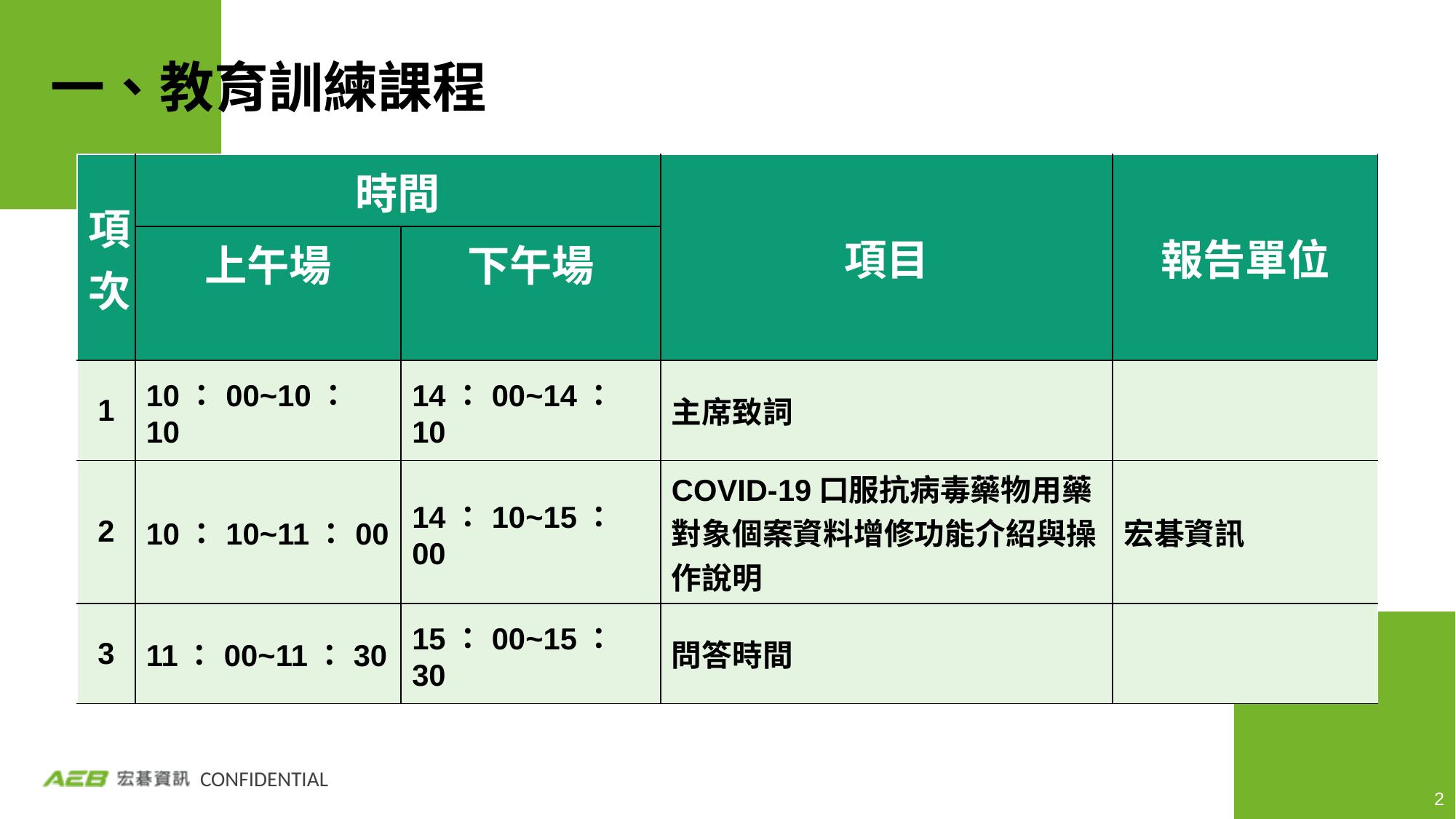

一、教育訓練課程
| 項次 | 時間 |  | 項目 | 報告單位 |
| --- | --- | --- | --- | --- |
|  | 上午場 | 下午場 |  |  |
| 1 | 10：00~10：10 | 14：00~14：10 | 主席致詞 |  |
| 2 | 10：10~11：00 | 14：10~15：00 | COVID-19口服抗病毒藥物用藥對象個案資料增修功能介紹與操作說明 | 宏碁資訊 |
| 3 | 11：00~11：30 | 15：00~15：30 | 問答時間 |  |
2